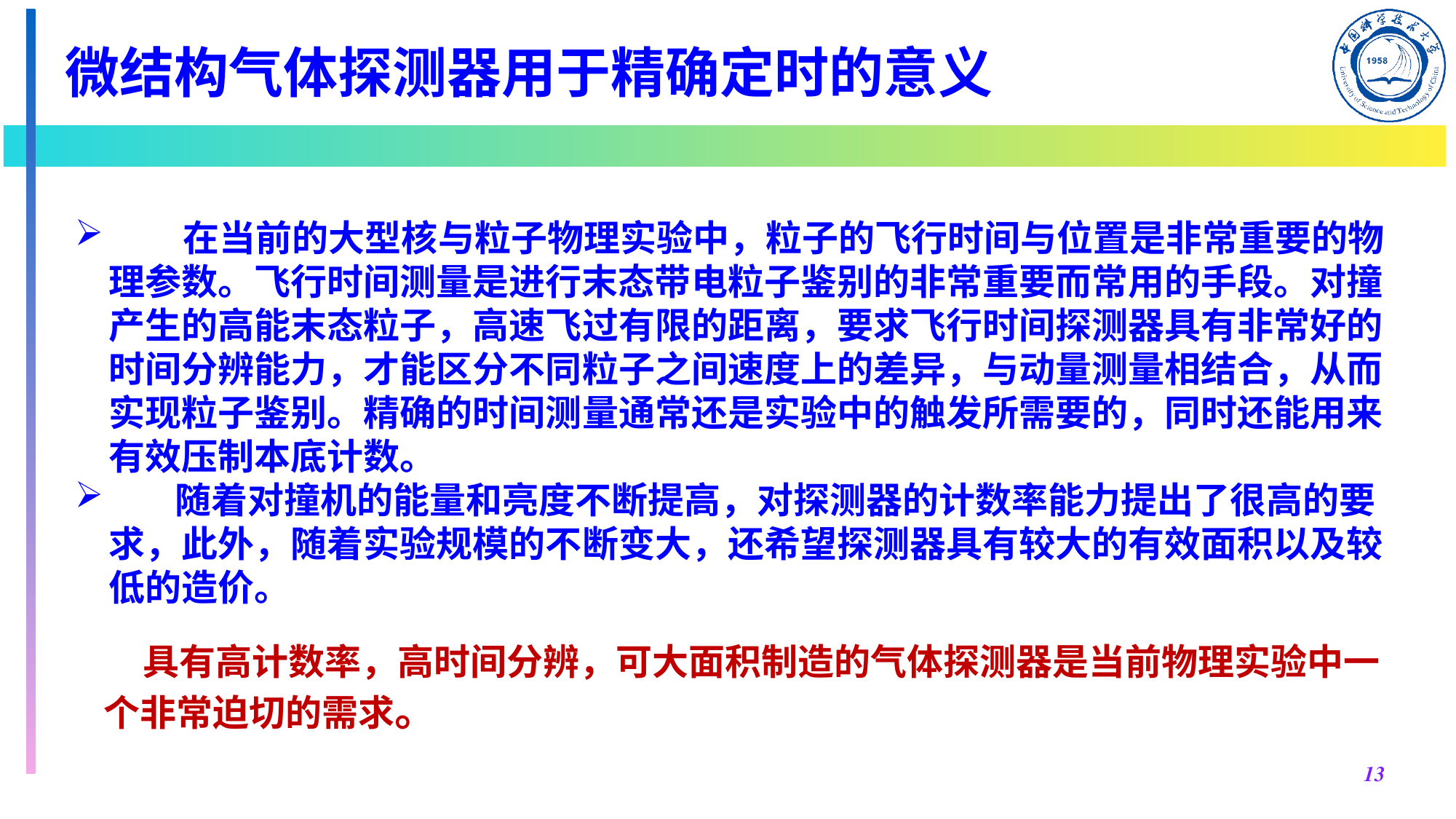

微结构气体探测器用于精确定时的意义
        在当前的大型核与粒子物理实验中，粒子的飞行时间与位置是非常重要的物理参数。飞行时间测量是进行末态带电粒子鉴别的非常重要而常用的手段。对撞产生的高能末态粒子，高速飞过有限的距离，要求飞行时间探测器具有非常好的时间分辨能力，才能区分不同粒子之间速度上的差异，与动量测量相结合，从而实现粒子鉴别。精确的时间测量通常还是实验中的触发所需要的，同时还能用来有效压制本底计数。
       随着对撞机的能量和亮度不断提高，对探测器的计数率能力提出了很高的要求，此外，随着实验规模的不断变大，还希望探测器具有较大的有效面积以及较低的造价。
   具有高计数率，高时间分辨，可大面积制造的气体探测器是当前物理实验中一个非常迫切的需求。